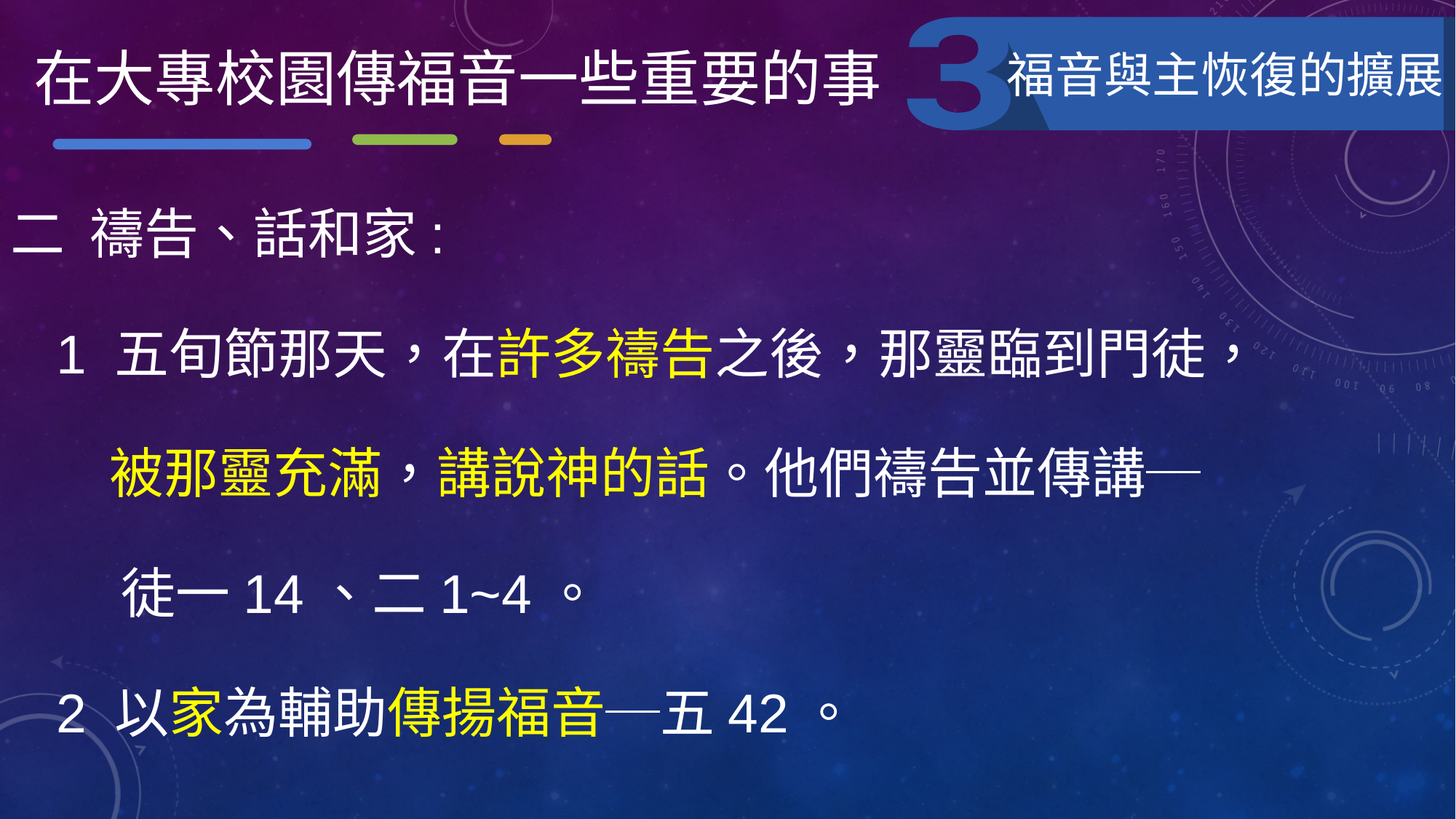

在大專校園傳福音一些重要的事
福音與主恢復的擴展

二  禱告、話和家:
   1 五旬節那天，在許多禱告之後，那靈臨到門徒，
       被那靈充滿，講說神的話。他們禱告並傳講─
        徒一14、二1~4。
   2 以家為輔助傳揚福音─五42。